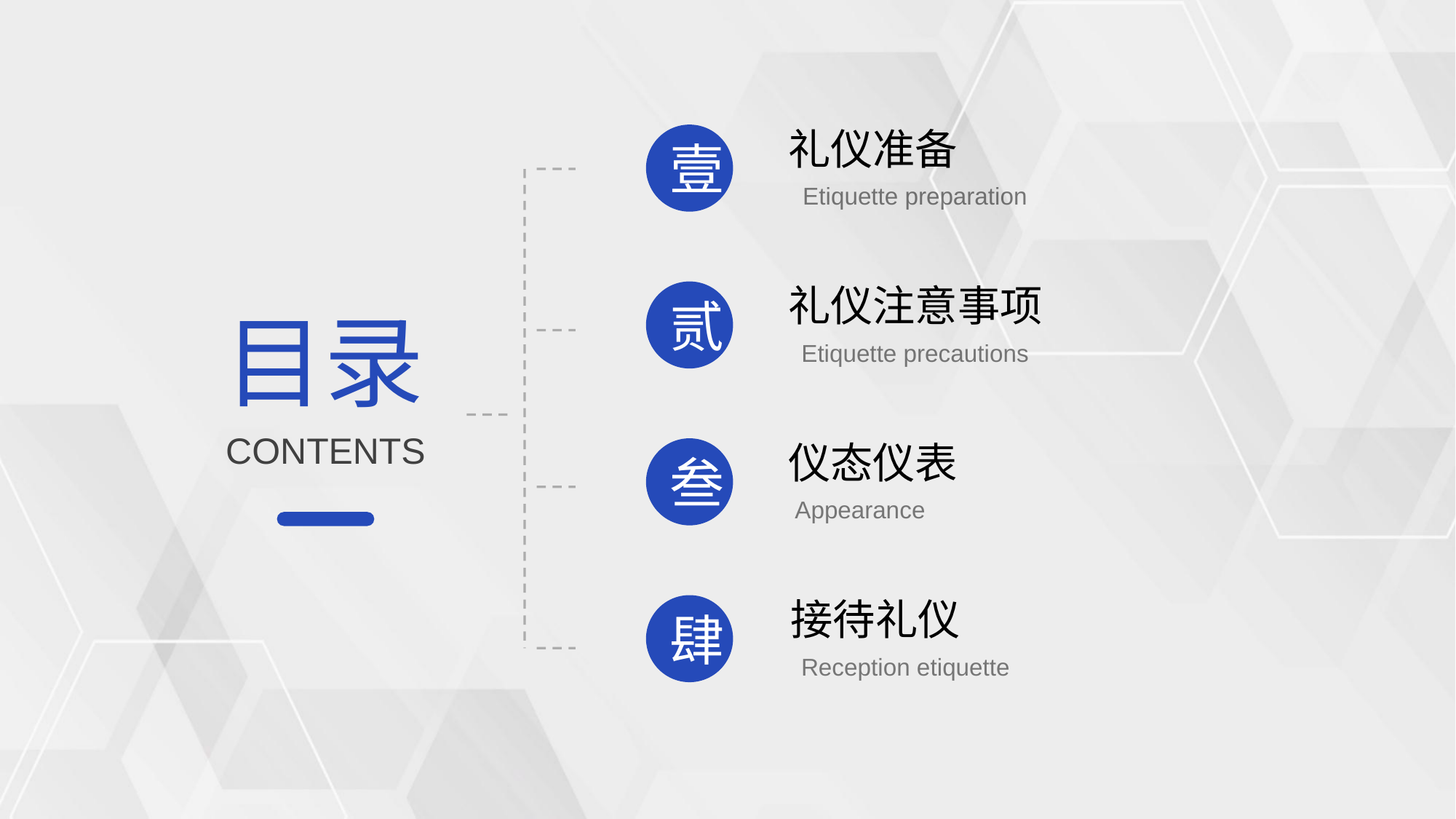

https://www.PPT818.com/
礼仪准备
壹
Etiquette preparation
礼仪注意事项
贰
Etiquette precautions
仪态仪表
叁
Appearance
接待礼仪
肆
Reception etiquette
目录
CONTENTS